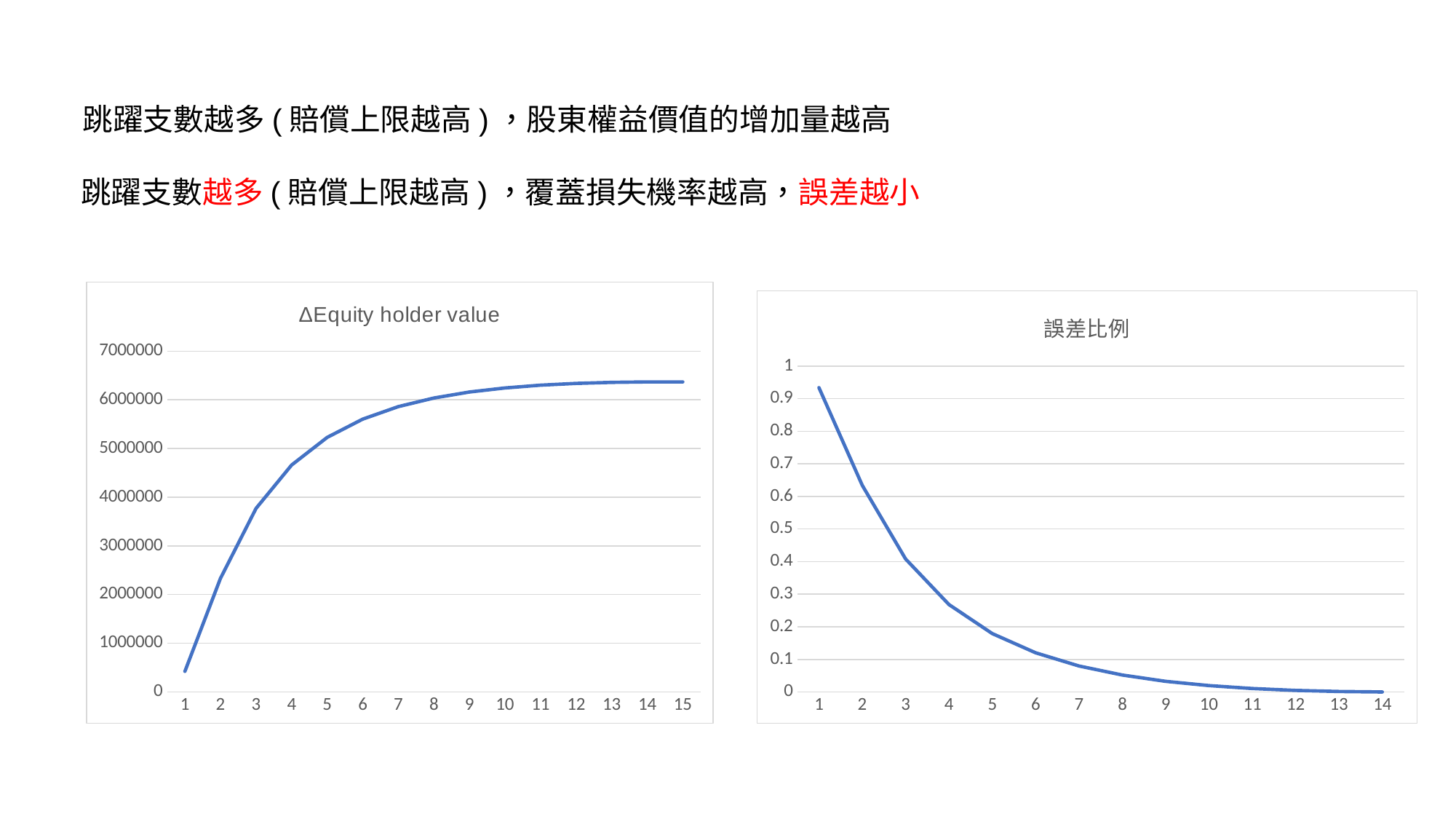

跳躍支數越多(賠償上限越高)，股東權益價值的增加量越高

   跳躍支數越多(賠償上限越高)，覆蓋損失機率越高，誤差越小

### Chart: ∆Equity holder value

| Category |  |
|---|---|
| 1 | 420053.0 |
| 2 | 2330130.0 |
| 3 | 3768990.0 |
| 4 | 4659390.0 |
| 5 | 5226600.0 |
| 6 | 5602790.0 |
| 7 | 5859390.0 |
| 8 | 6036800.0 |
| 9 | 6159580.0 |
| 10 | 6243760.0 |
| 11 | 6300720.0 |
| 12 | 6337080.0 |
| 13 | 6358350.0 |
| 14 | 6367910.0 |
| 15 | 6367780.0 |

### Chart: 誤差比例

| Category | 誤差百分比 |
|---|---|